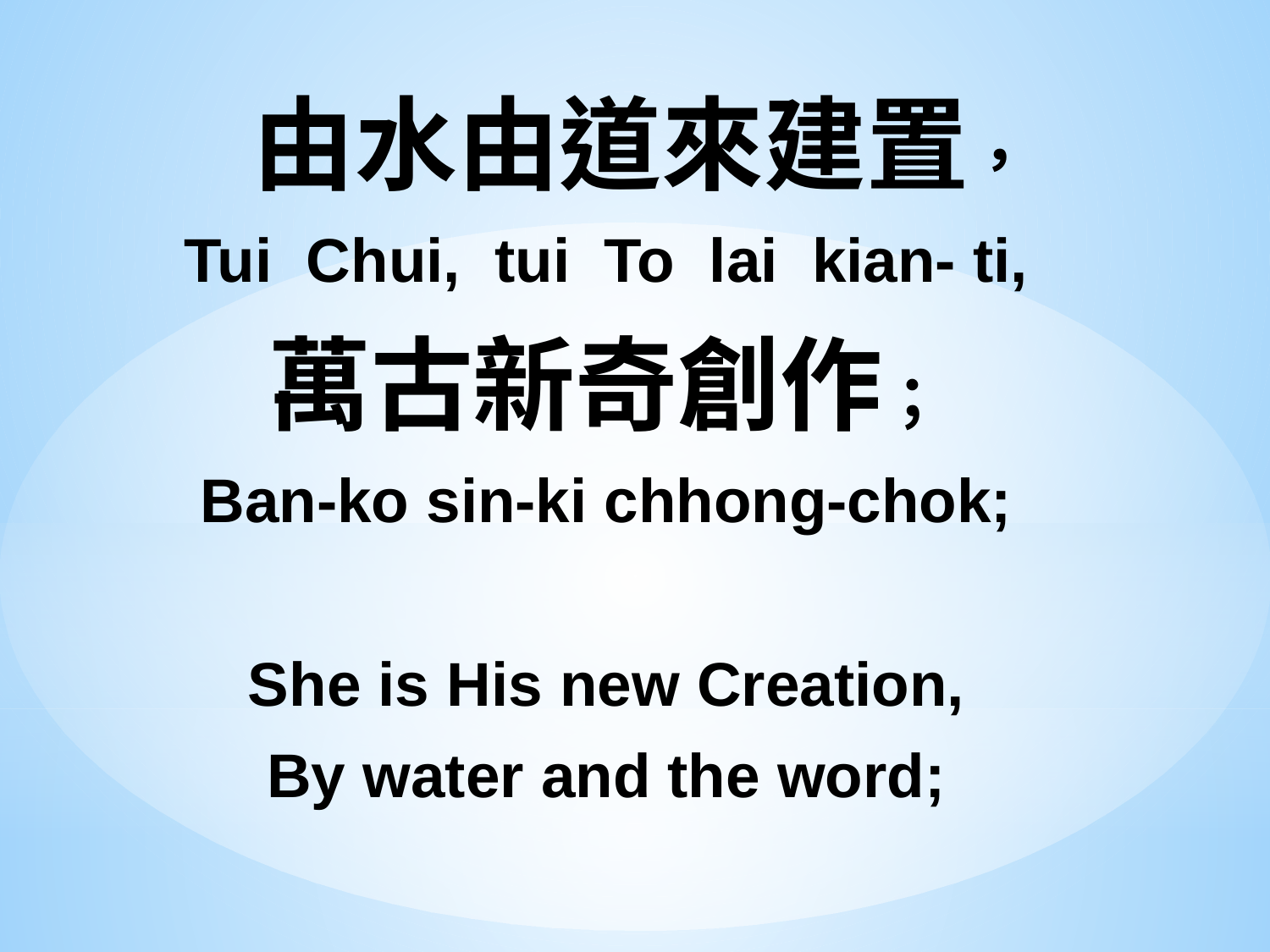

由水由道來建置，
Tui  Chui,  tui  To  lai  kian- ti,
萬古新奇創作；
Ban-ko sin-ki chhong-chok;

She is His new Creation,
By water and the word;